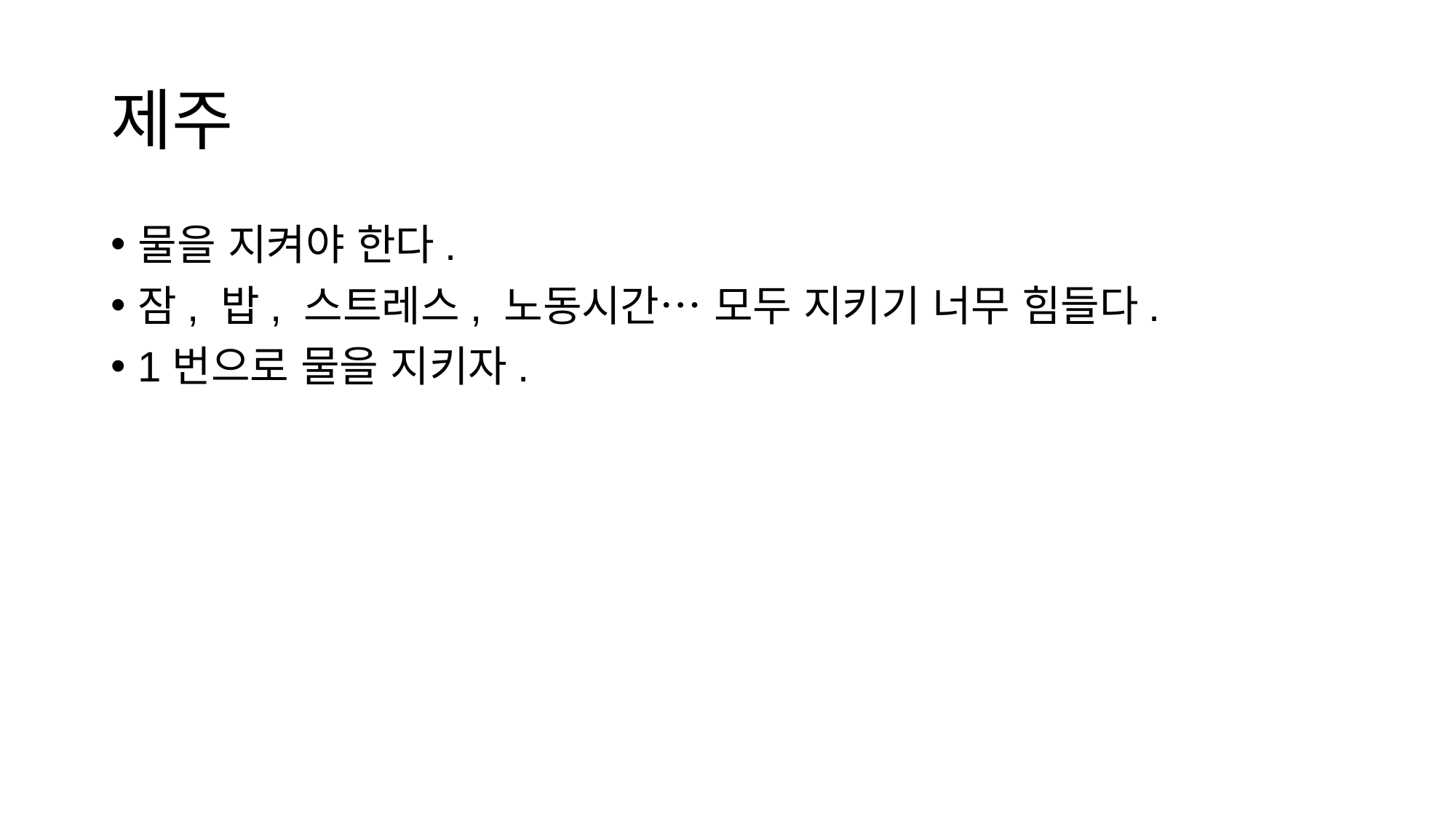

# 제주
물을 지켜야 한다.
잠, 밥, 스트레스, 노동시간… 모두 지키기 너무 힘들다.
1번으로 물을 지키자.